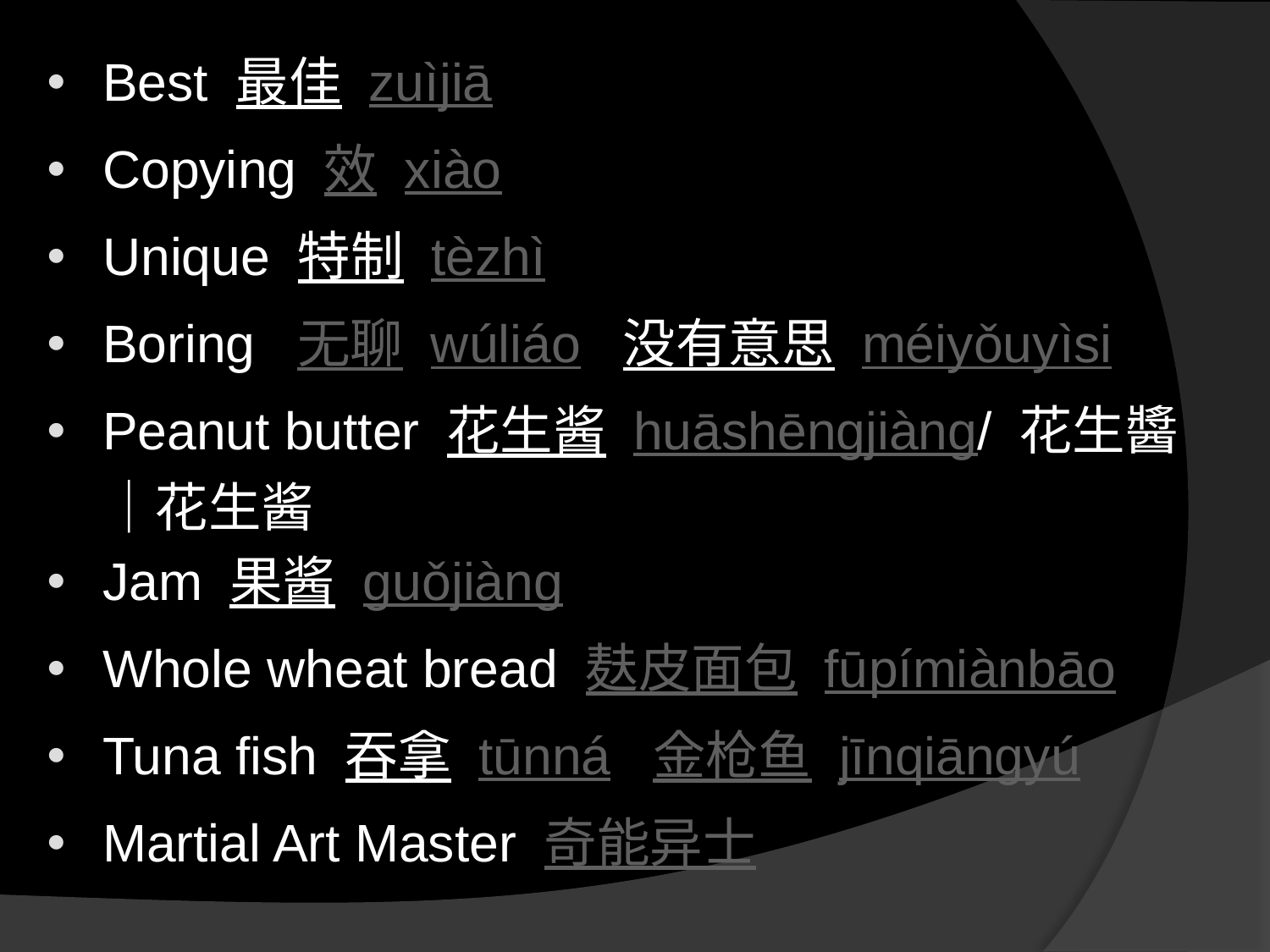

Best 最佳 zuì​jiā​
Copying 效 xiào​
Unique 特制 tè​zhì​
Boring  无聊 wú​liáo​  没有意思 méi​yǒu​yì​si​
Peanut butter 花生酱 huā​shēng​jiàng​/ 花生醬｜花生酱
Jam 果酱 guǒ​jiàng​
Whole wheat bread 麸皮面包 fū​pí​miàn​bāo​
Tuna fish 吞拿 tūn​ná​  金枪鱼 jīn​qiāng​yú​
Martial Art Master 奇能异士